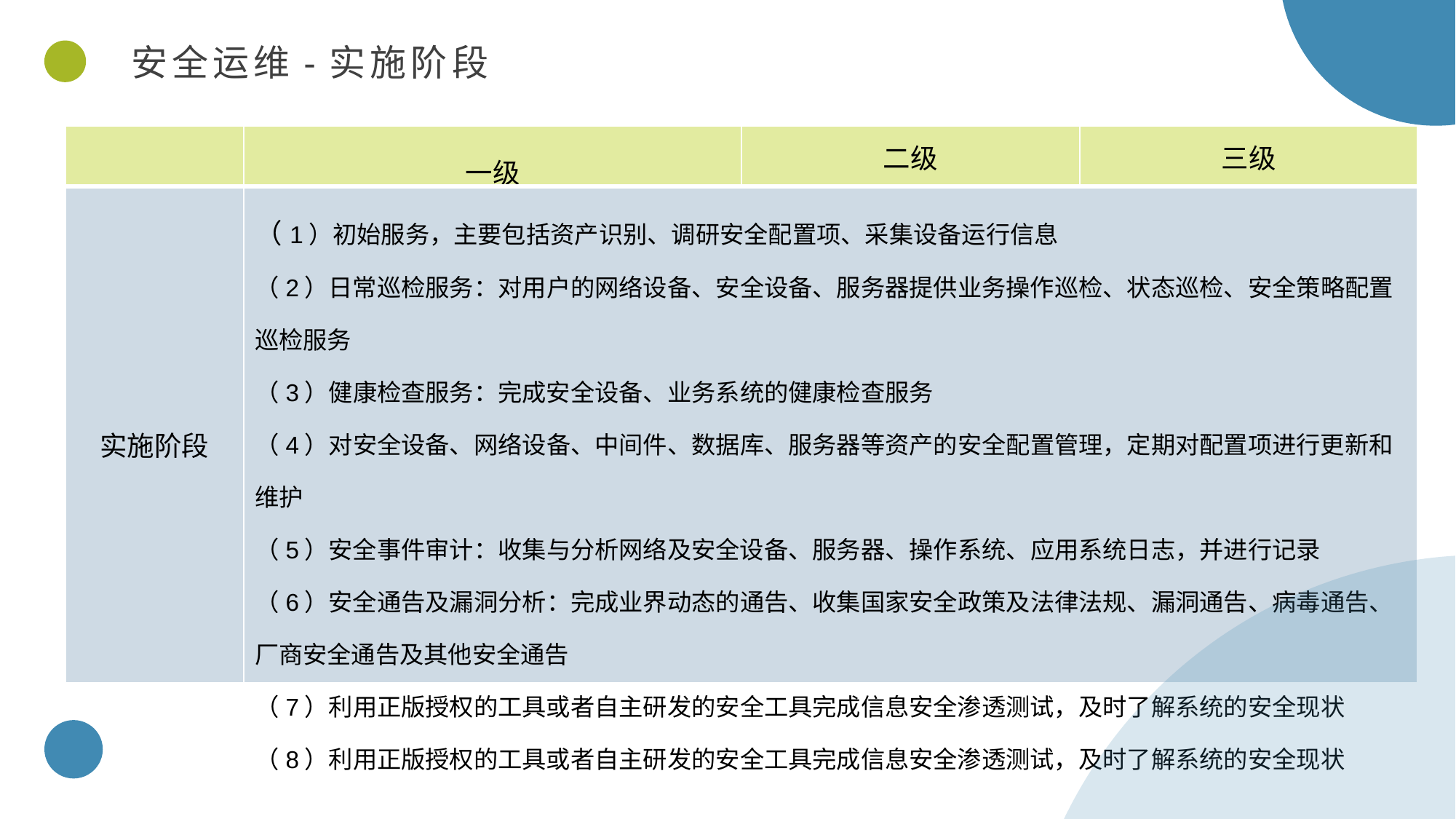

安全运维-实施阶段

|  | 一级 | 二级 | 三级 |
| --- | --- | --- | --- |
| 实施阶段 | （1）初始服务，主要包括资产识别、调研安全配置项、采集设备运行信息 （2）日常巡检服务：对用户的网络设备、安全设备、服务器提供业务操作巡检、状态巡检、安全策略配置巡检服务 （3）健康检查服务：完成安全设备、业务系统的健康检查服务 （4）对安全设备、网络设备、中间件、数据库、服务器等资产的安全配置管理，定期对配置项进行更新和维护 （5）安全事件审计：收集与分析网络及安全设备、服务器、操作系统、应用系统日志，并进行记录 （6）安全通告及漏洞分析：完成业界动态的通告、收集国家安全政策及法律法规、漏洞通告、病毒通告、厂商安全通告及其他安全通告 （7）利用正版授权的工具或者自主研发的安全工具完成信息安全渗透测试，及时了解系统的安全现状 （8）利用正版授权的工具或者自主研发的安全工具完成信息安全渗透测试，及时了解系统的安全现状 |  |  |
PPT模板 http://www.1ppt.com/moban/